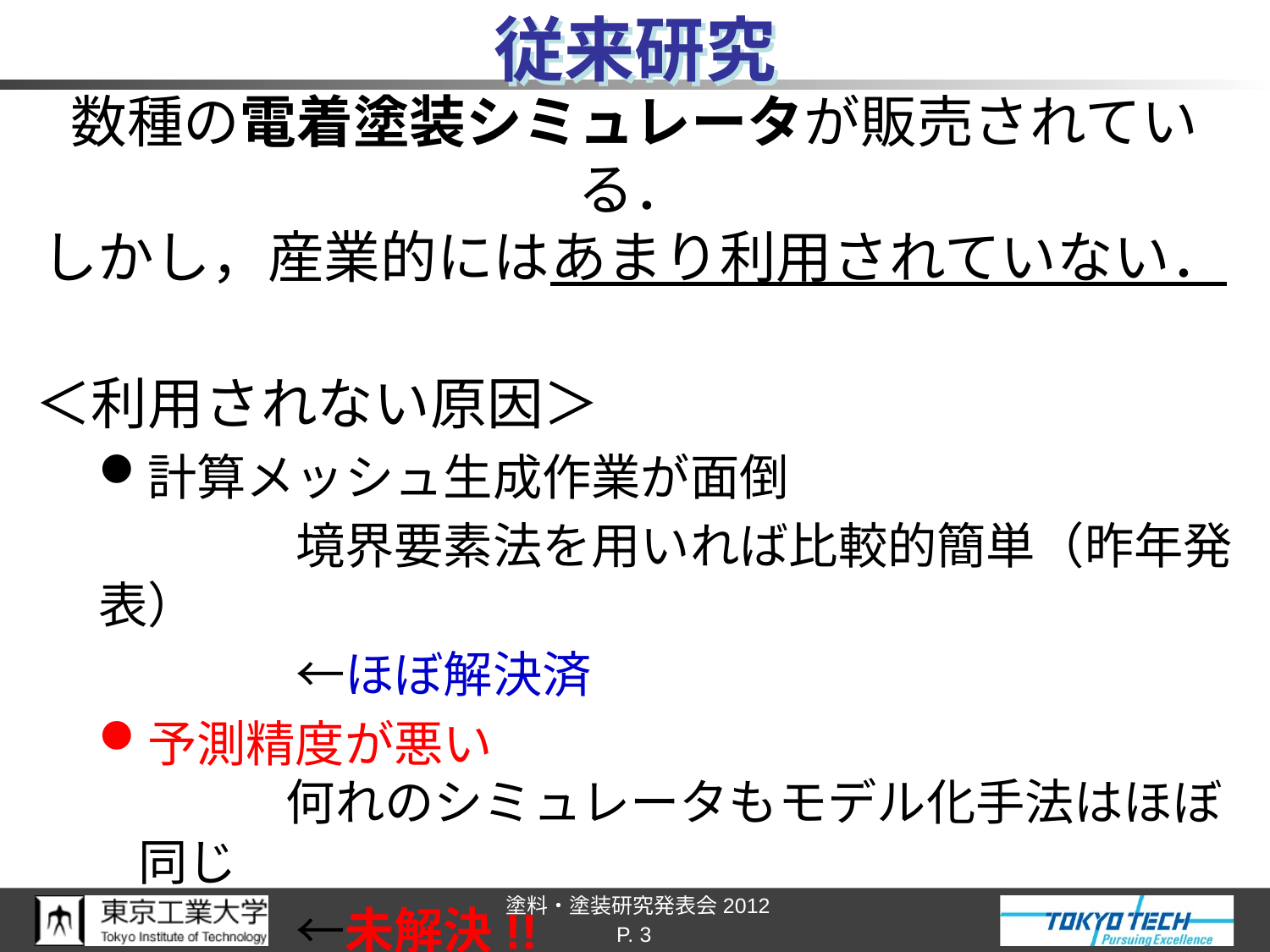

# 従来研究
数種の電着塗装シミュレータが販売されている．
しかし，産業的にはあまり利用されていない．
＜利用されない原因＞
計算メッシュ生成作業が面倒
　　　　境界要素法を用いれば比較的簡単（昨年発表）
　　　　←ほぼ解決済
予測精度が悪い
　　　何れのシミュレータもモデル化手法はほぼ同じ
　　　　←未解決!!

P. 3